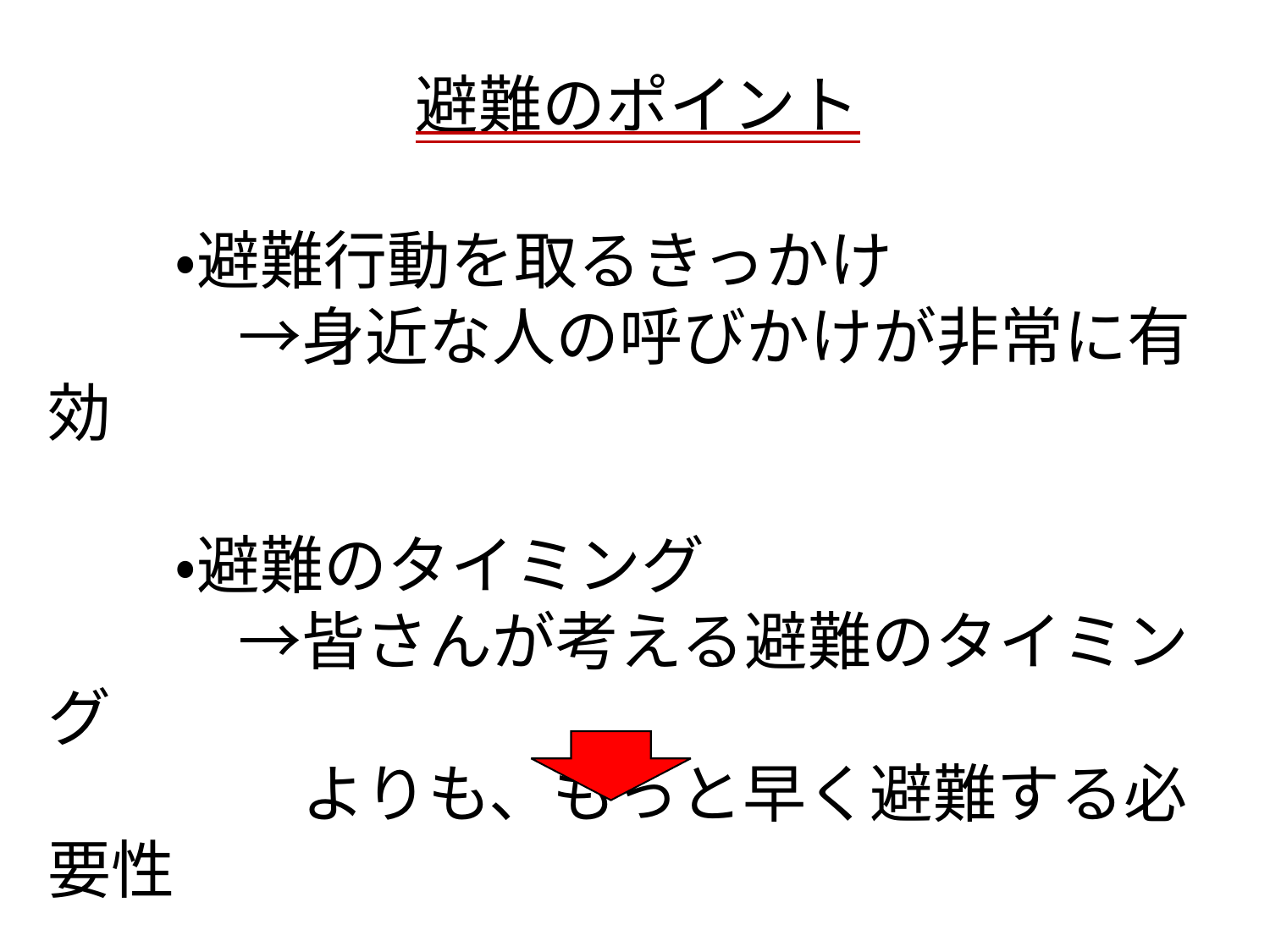

# 避難のポイント
　　・避難行動を取るきっかけ
　　　→身近な人の呼びかけが非常に有効

　　・避難のタイミング
　　　→皆さんが考える避難のタイミング
　　　　よりも、もっと早く避難する必要性

早いタイミングで、地域で呼びかけ合い避難